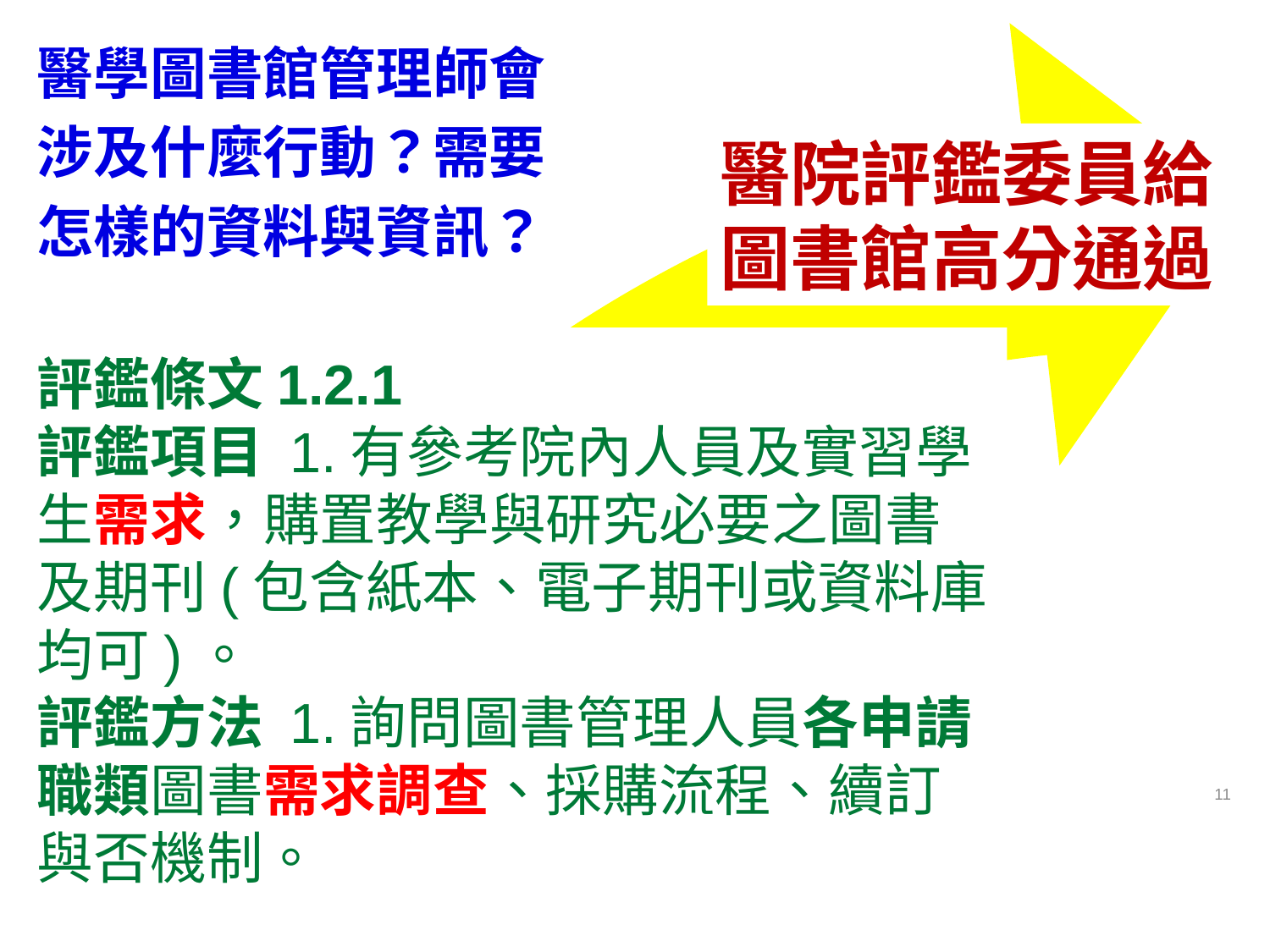

Better  Data
Better Information
Better Action
醫學圖書館管理師會涉及什麼行動？需要怎樣的資料與資訊？
醫院評鑑委員給圖書館高分通過
評鑑條文1.2.1
評鑑項目 1.有參考院內人員及實習學生需求，購置教學與研究必要之圖書及期刊(包含紙本、電子期刊或資料庫均可)。
評鑑方法 1.詢問圖書管理人員各申請職類圖書需求調查、採購流程、續訂與否機制。
11